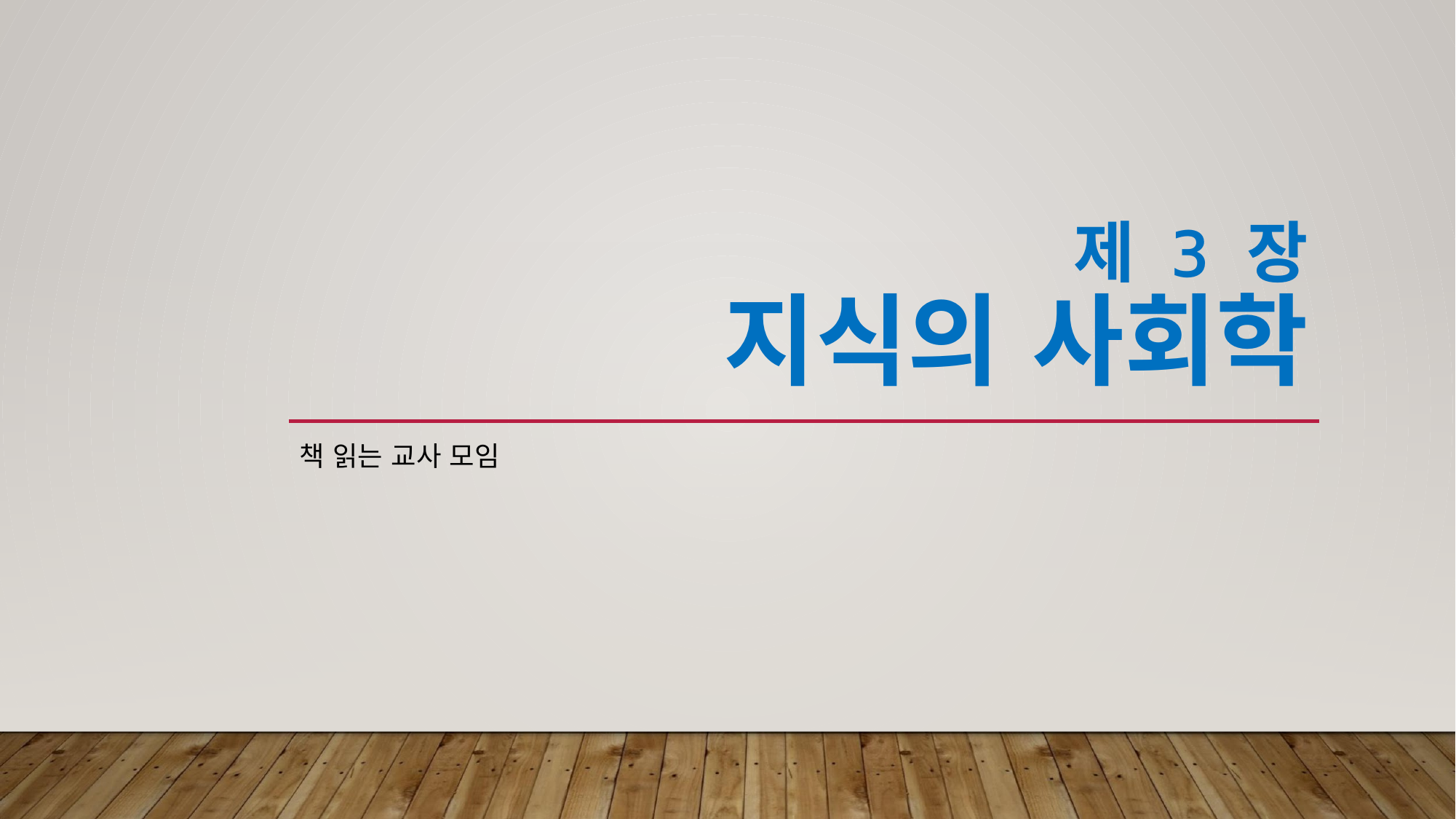

# 제 3 장 지식의 사회학
책 읽는 교사 모임